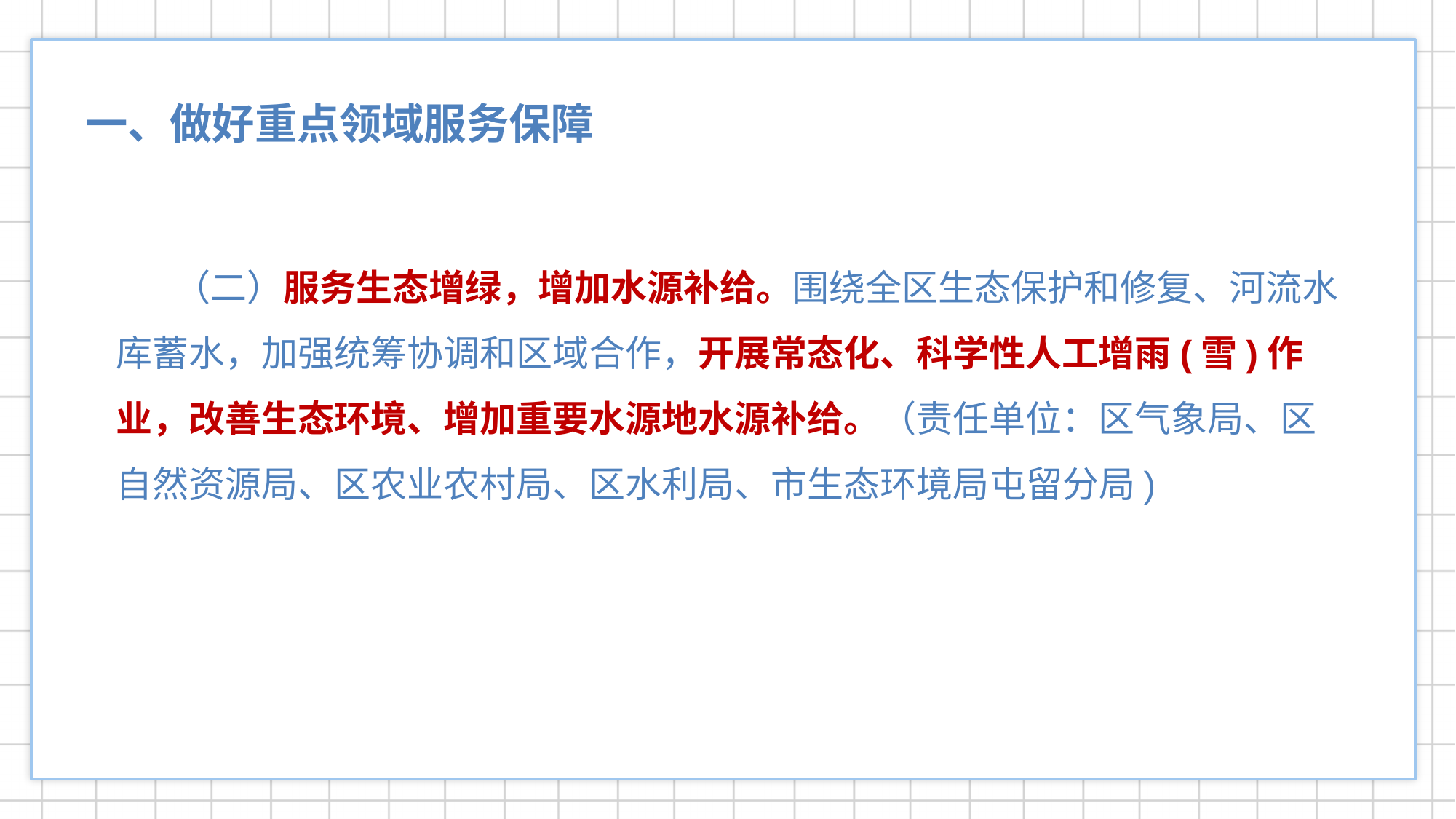

一、做好重点领域服务保障
      （二）服务生态增绿，增加水源补给。围绕全区生态保护和修复、河流水库蓄水，加强统筹协调和区域合作，开展常态化、科学性人工增雨(雪)作业，改善生态环境、增加重要水源地水源补给。（责任单位：区气象局、区自然资源局、区农业农村局、区水利局、市生态环境局屯留分局)